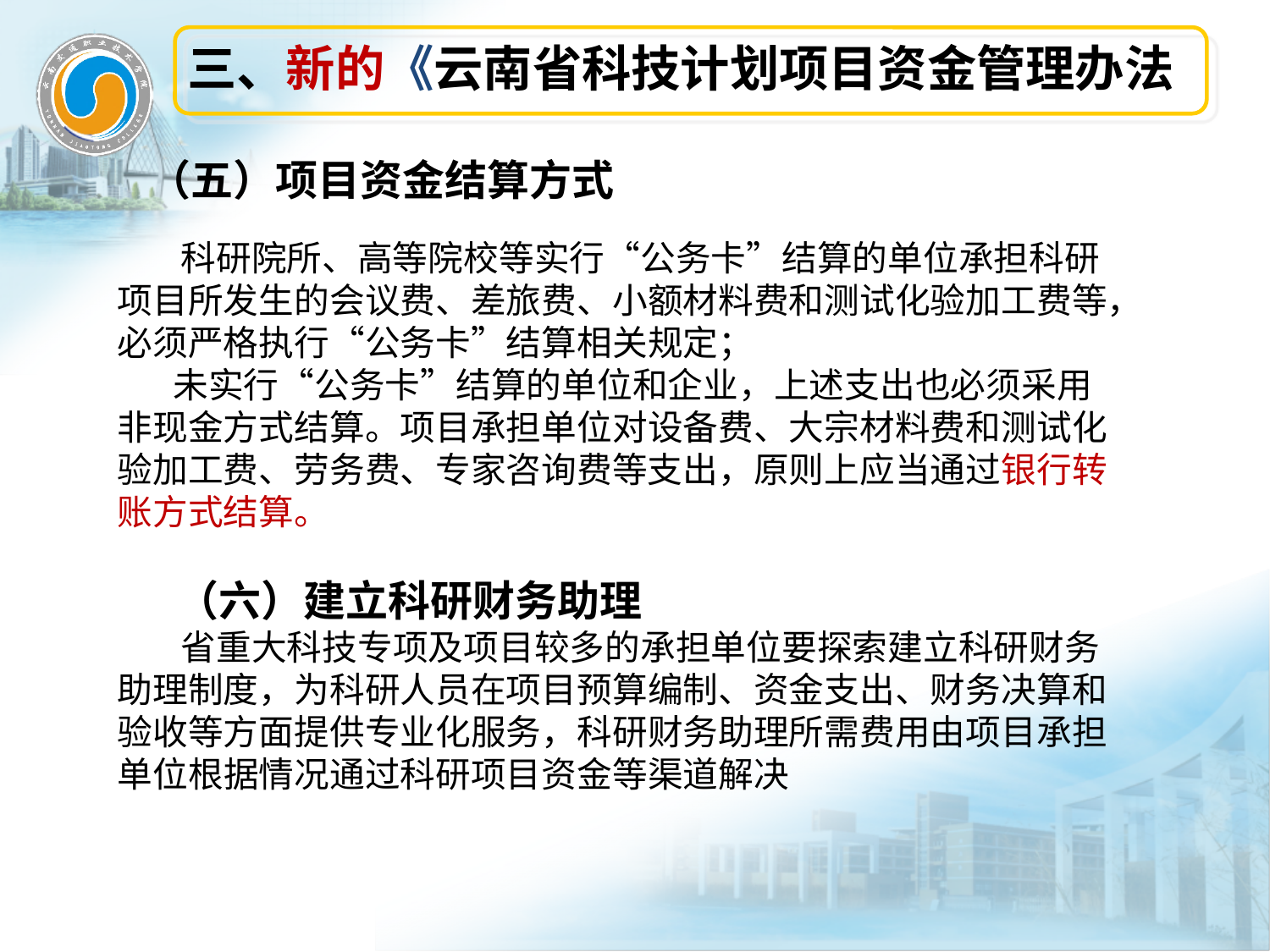

三、新的《云南省科技计划项目资金管理办法

 （五）项目资金结算方式
       科研院所、高等院校等实行“公务卡”结算的单位承担科研项目所发生的会议费、差旅费、小额材料费和测试化验加工费等，
必须严格执行“公务卡”结算相关规定；
      未实行“公务卡”结算的单位和企业，上述支出也必须采用非现金方式结算。项目承担单位对设备费、大宗材料费和测试化验加工费、劳务费、专家咨询费等支出，原则上应当通过银行转账方式结算。

      （六）建立科研财务助理
       省重大科技专项及项目较多的承担单位要探索建立科研财务助理制度，为科研人员在项目预算编制、资金支出、财务决算和验收等方面提供专业化服务，科研财务助理所需费用由项目承担单位根据情况通过科研项目资金等渠道解决